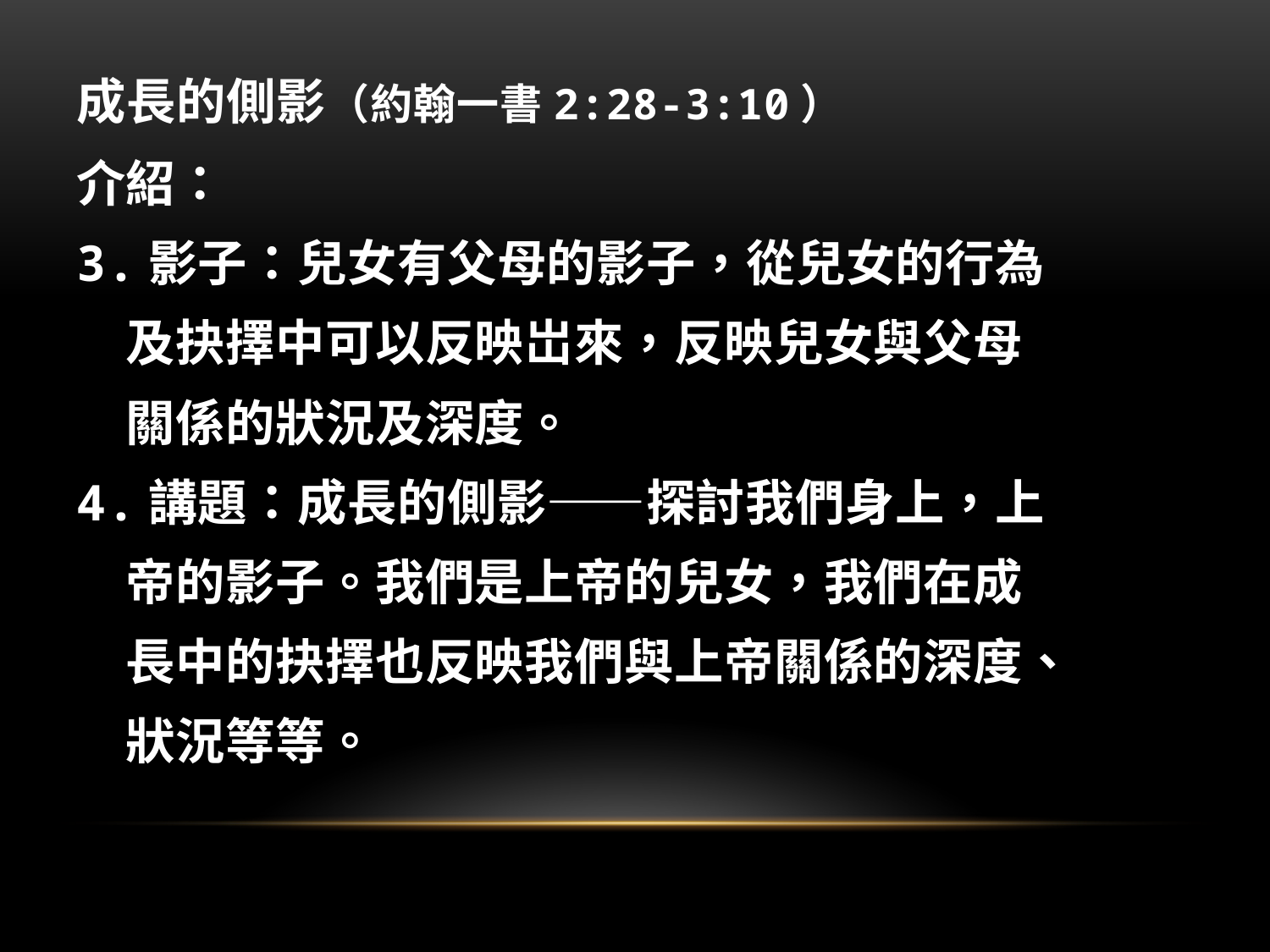

# 成長的側影（約翰一書2:28-3:10）
介紹：
3.影子：兒女有父母的影子，從兒女的行為
　及抉擇中可以反映岀來，反映兒女與父母
　關係的狀況及深度。
4.講題：成長的側影——探討我們身上，上
　帝的影子。我們是上帝的兒女，我們在成
　長中的抉擇也反映我們與上帝關係的深度、
　狀況等等。